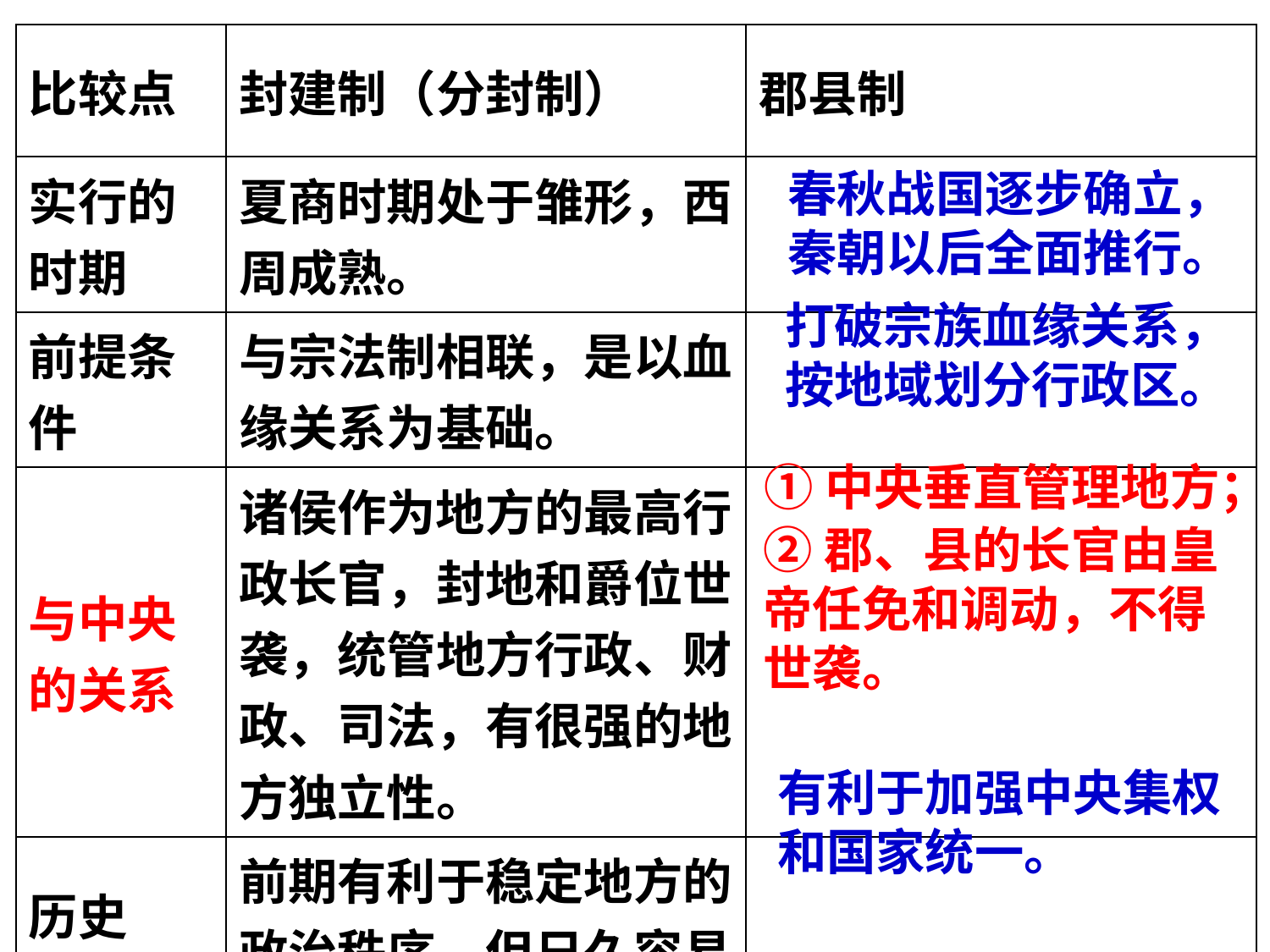

| 比较点 | 封建制（分封制） | 郡县制 |
| --- | --- | --- |
| 实行的时期 | 夏商时期处于雏形，西周成熟。 |  |
| 前提条件 | 与宗法制相联，是以血缘关系为基础。 |  |
| 与中央的关系 | 诸侯作为地方的最高行政长官，封地和爵位世袭，统管地方行政、财政、司法，有很强的地方独立性。 |  |
| 历史 作用 | 前期有利于稳定地方的政治秩序，但日久容易发展为割据势力。 |  |
春秋战国逐步确立，秦朝以后全面推行。
打破宗族血缘关系，按地域划分行政区。
①中央垂直管理地方；
②郡、县的长官由皇帝任免和调动，不得世袭。
有利于加强中央集权和国家统一。